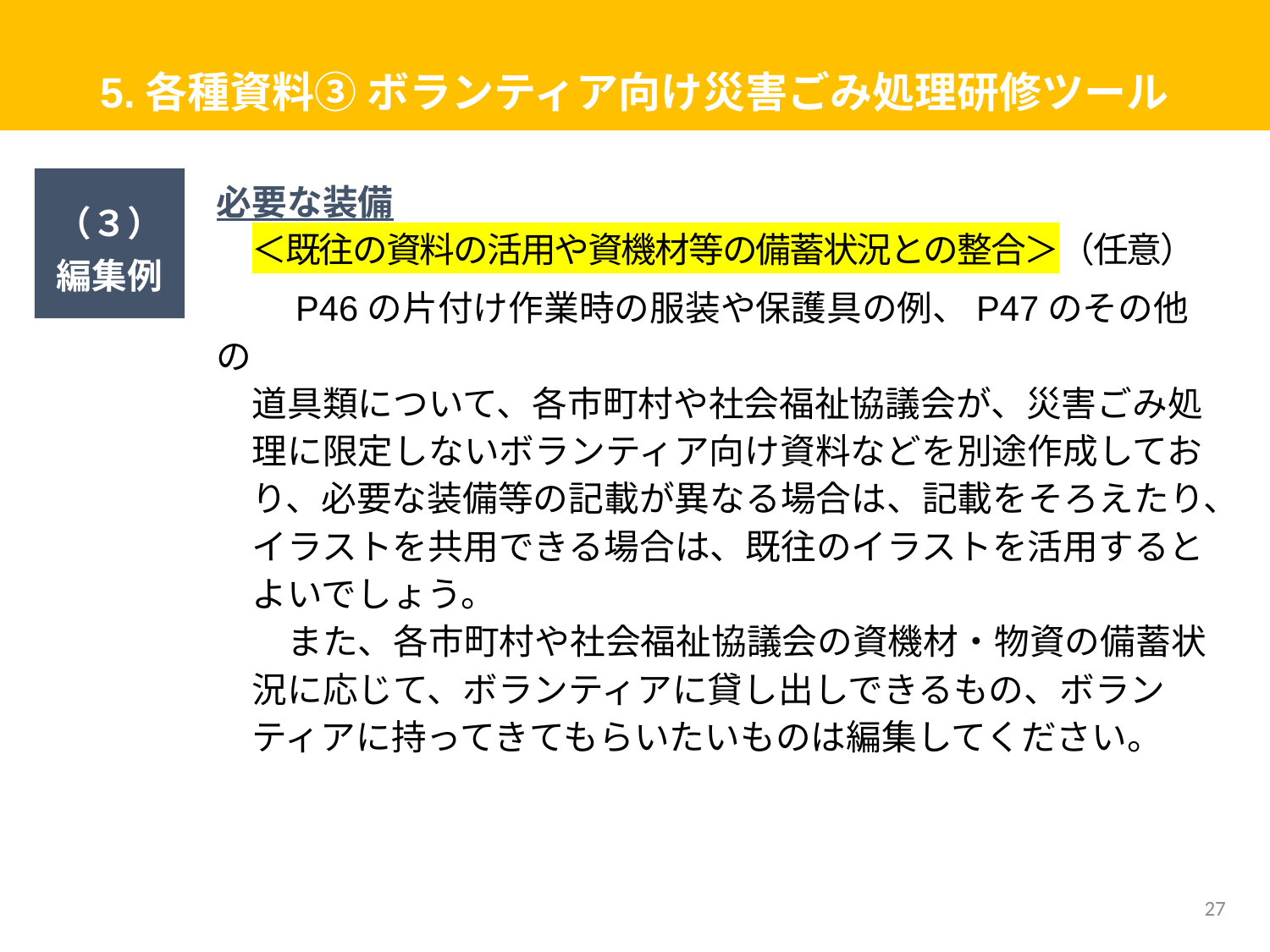

# 5.各種資料③ ボランティア向け災害ごみ処理研修ツール
（３）
編集例
必要な装備
　＜既往の資料の活用や資機材等の備蓄状況との整合＞（任意）
　　P46の片付け作業時の服装や保護具の例、P47のその他の
　道具類について、各市町村や社会福祉協議会が、災害ごみ処
　理に限定しないボランティア向け資料などを別途作成してお
　り、必要な装備等の記載が異なる場合は、記載をそろえたり、
　イラストを共用できる場合は、既往のイラストを活用すると
　よいでしょう。
　　また、各市町村や社会福祉協議会の資機材・物資の備蓄状
　況に応じて、ボランティアに貸し出しできるもの、ボラン
　ティアに持ってきてもらいたいものは編集してください。
27